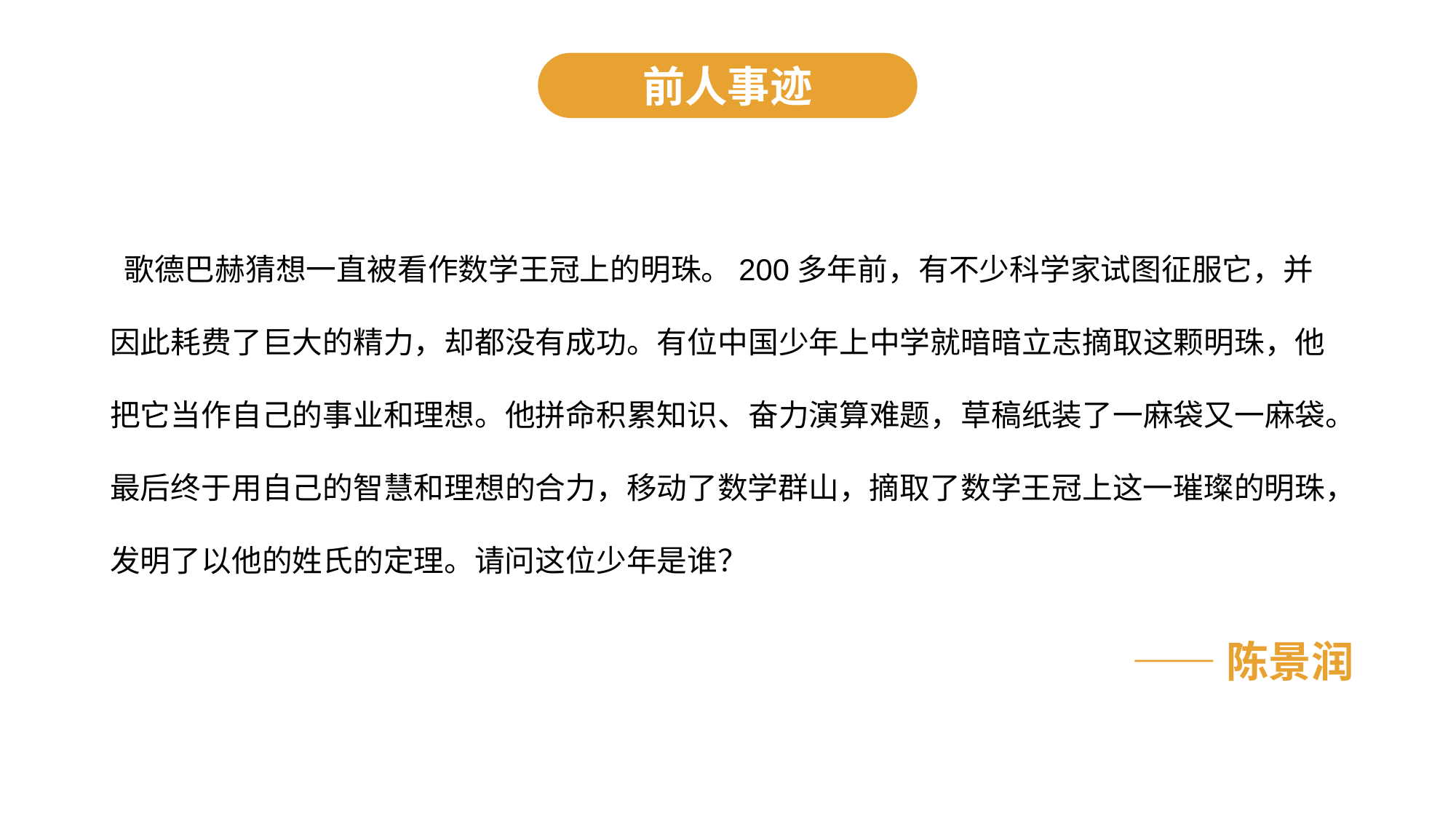

前人事迹
 歌德巴赫猜想一直被看作数学王冠上的明珠。200多年前，有不少科学家试图征服它，并因此耗费了巨大的精力，却都没有成功。有位中国少年上中学就暗暗立志摘取这颗明珠，他把它当作自己的事业和理想。他拼命积累知识、奋力演算难题，草稿纸装了一麻袋又一麻袋。最后终于用自己的智慧和理想的合力，移动了数学群山，摘取了数学王冠上这一璀璨的明珠，发明了以他的姓氏的定理。请问这位少年是谁？
——陈景润